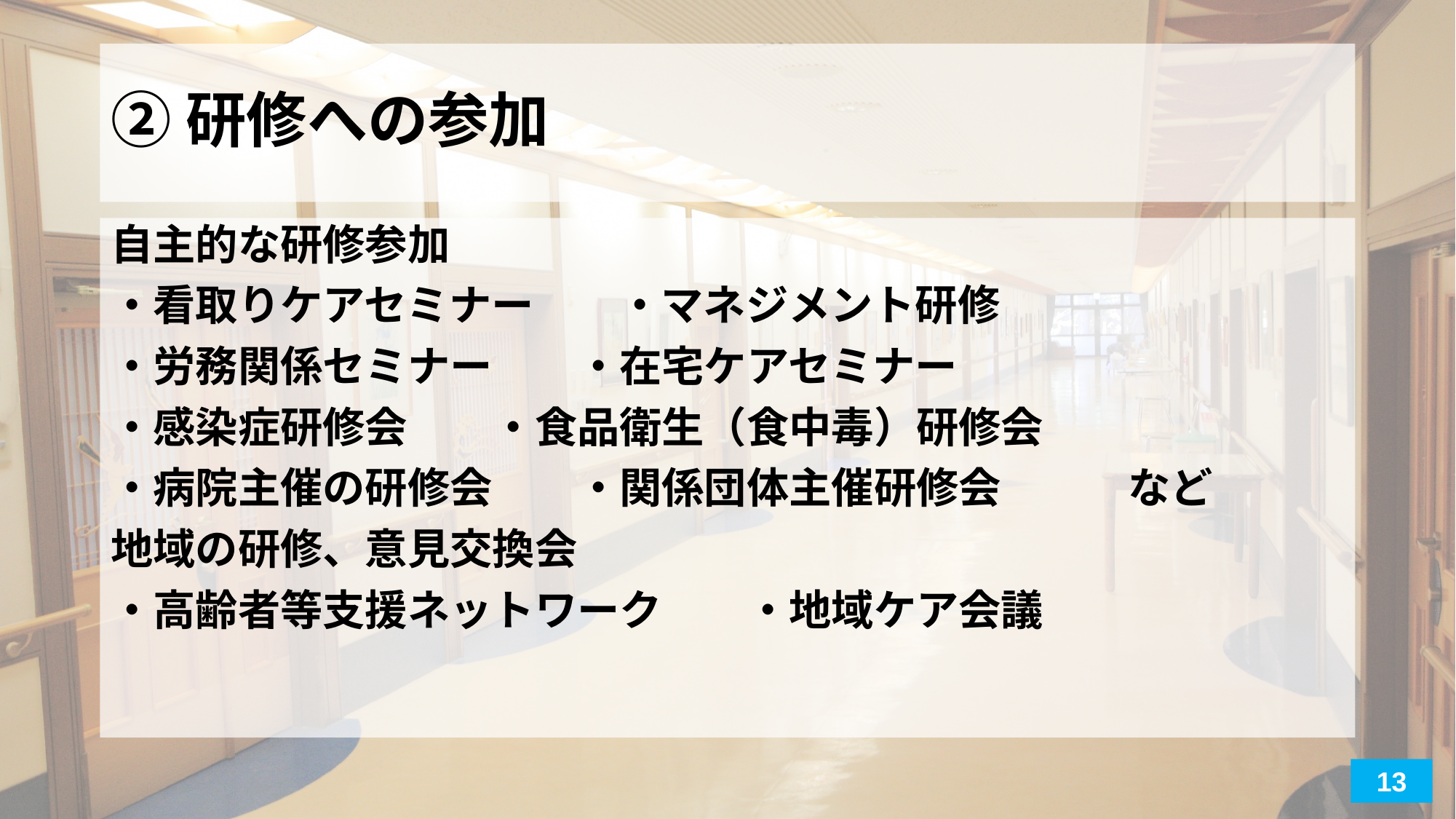

# ②研修への参加
自主的な研修参加
・看取りケアセミナー　　・マネジメント研修
・労務関係セミナー　　・在宅ケアセミナー
・感染症研修会　　・食品衛生（食中毒）研修会
・病院主催の研修会　　・関係団体主催研修会　　　など
地域の研修、意見交換会
・高齢者等支援ネットワーク　　・地域ケア会議

13